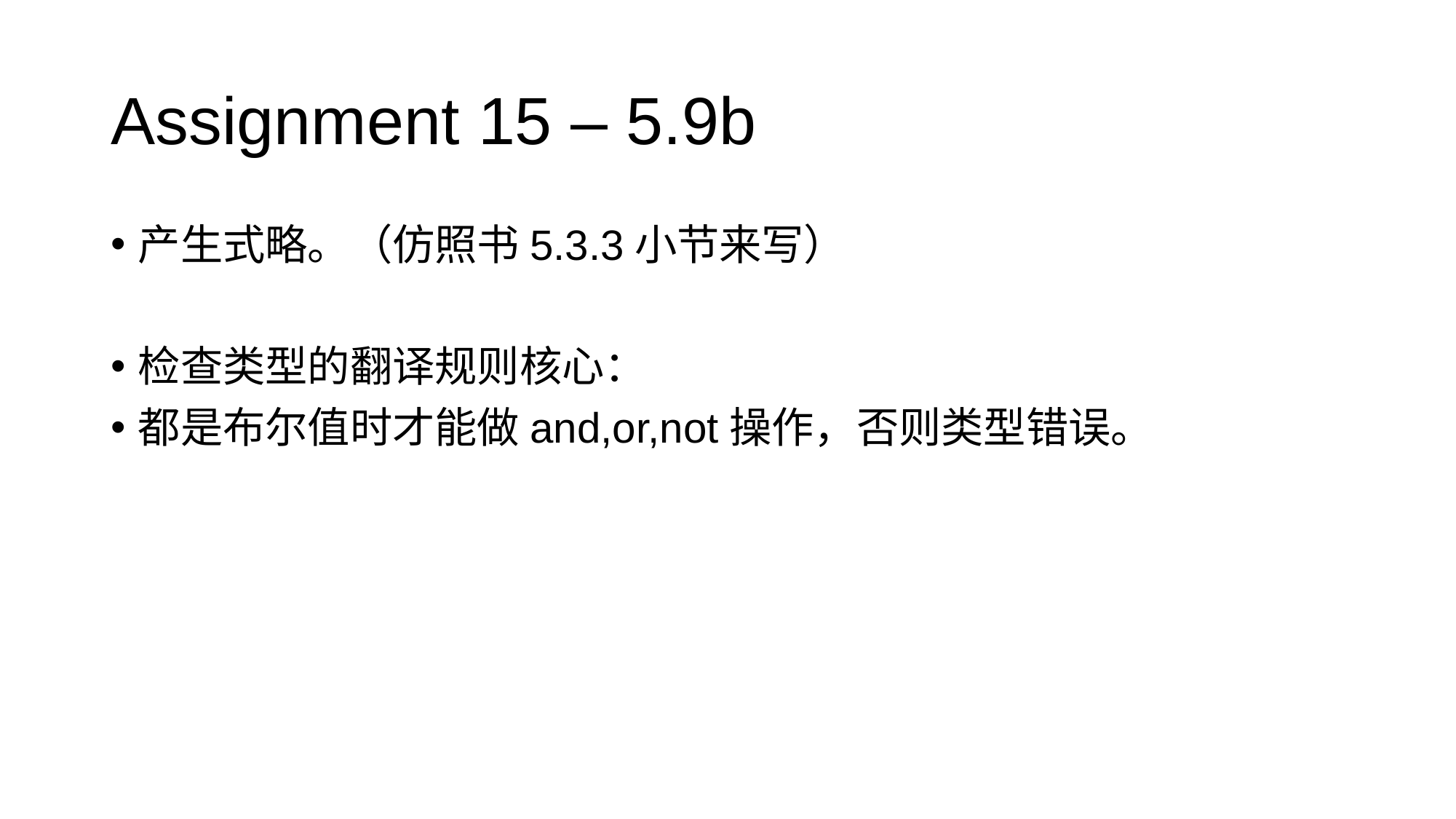

# Assignment 15 – 5.9b
产生式略。（仿照书5.3.3小节来写）

检查类型的翻译规则核心：
都是布尔值时才能做and,or,not操作，否则类型错误。